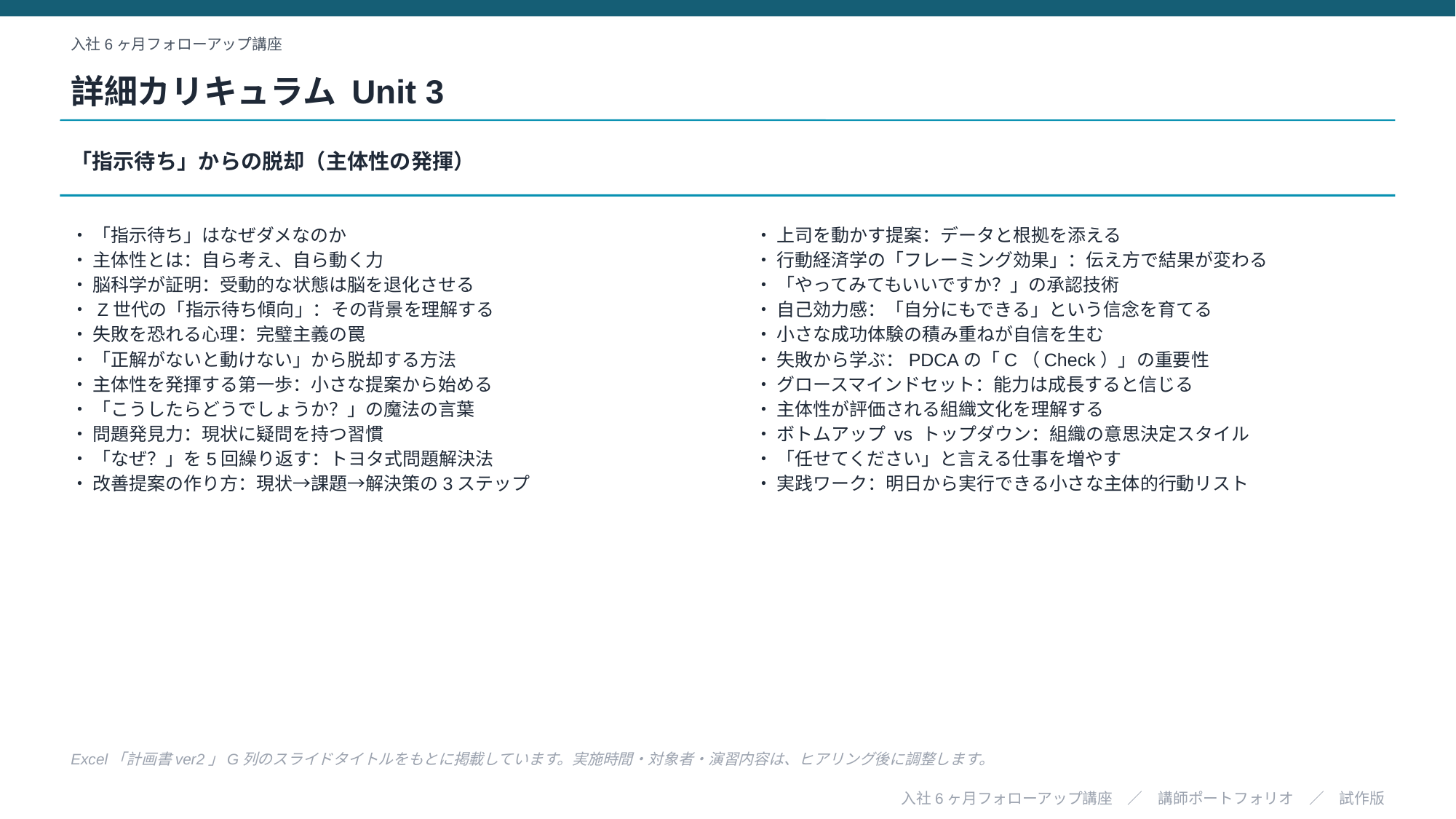

入社6ヶ月フォローアップ講座
詳細カリキュラム Unit 3

「指示待ち」からの脱却（主体性の発揮）

・ 「指示待ち」はなぜダメなのか
・ 主体性とは：自ら考え、自ら動く力
・ 脳科学が証明：受動的な状態は脳を退化させる
・ Z世代の「指示待ち傾向」：その背景を理解する
・ 失敗を恐れる心理：完璧主義の罠
・ 「正解がないと動けない」から脱却する方法
・ 主体性を発揮する第一歩：小さな提案から始める
・ 「こうしたらどうでしょうか？」の魔法の言葉
・ 問題発見力：現状に疑問を持つ習慣
・ 「なぜ？」を5回繰り返す：トヨタ式問題解決法
・ 改善提案の作り方：現状→課題→解決策の3ステップ
・ 上司を動かす提案：データと根拠を添える
・ 行動経済学の「フレーミング効果」：伝え方で結果が変わる
・ 「やってみてもいいですか？」の承認技術
・ 自己効力感：「自分にもできる」という信念を育てる
・ 小さな成功体験の積み重ねが自信を生む
・ 失敗から学ぶ：PDCAの「C（Check）」の重要性
・ グロースマインドセット：能力は成長すると信じる
・ 主体性が評価される組織文化を理解する
・ ボトムアップ vs トップダウン：組織の意思決定スタイル
・ 「任せてください」と言える仕事を増やす
・ 実践ワーク：明日から実行できる小さな主体的行動リスト
Excel「計画書ver2」G列のスライドタイトルをもとに掲載しています。実施時間・対象者・演習内容は、ヒアリング後に調整します。
入社6ヶ月フォローアップ講座　／　講師ポートフォリオ　／　試作版